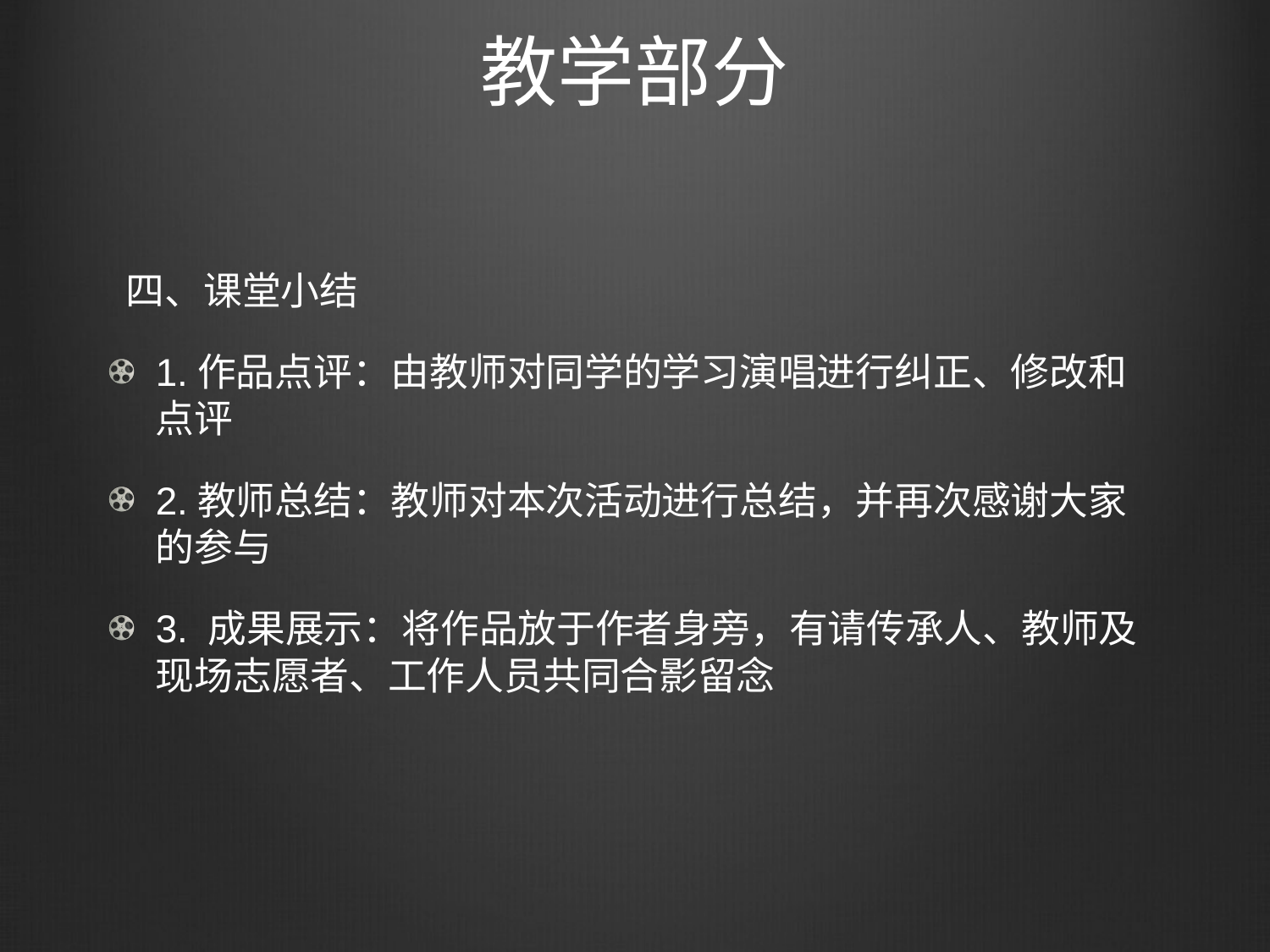

# 教学部分
 四、课堂小结
1.作品点评：由教师对同学的学习演唱进行纠正、修改和点评
2.教师总结：教师对本次活动进行总结，并再次感谢大家的参与
3. 成果展示：将作品放于作者身旁，有请传承人、教师及现场志愿者、工作人员共同合影留念